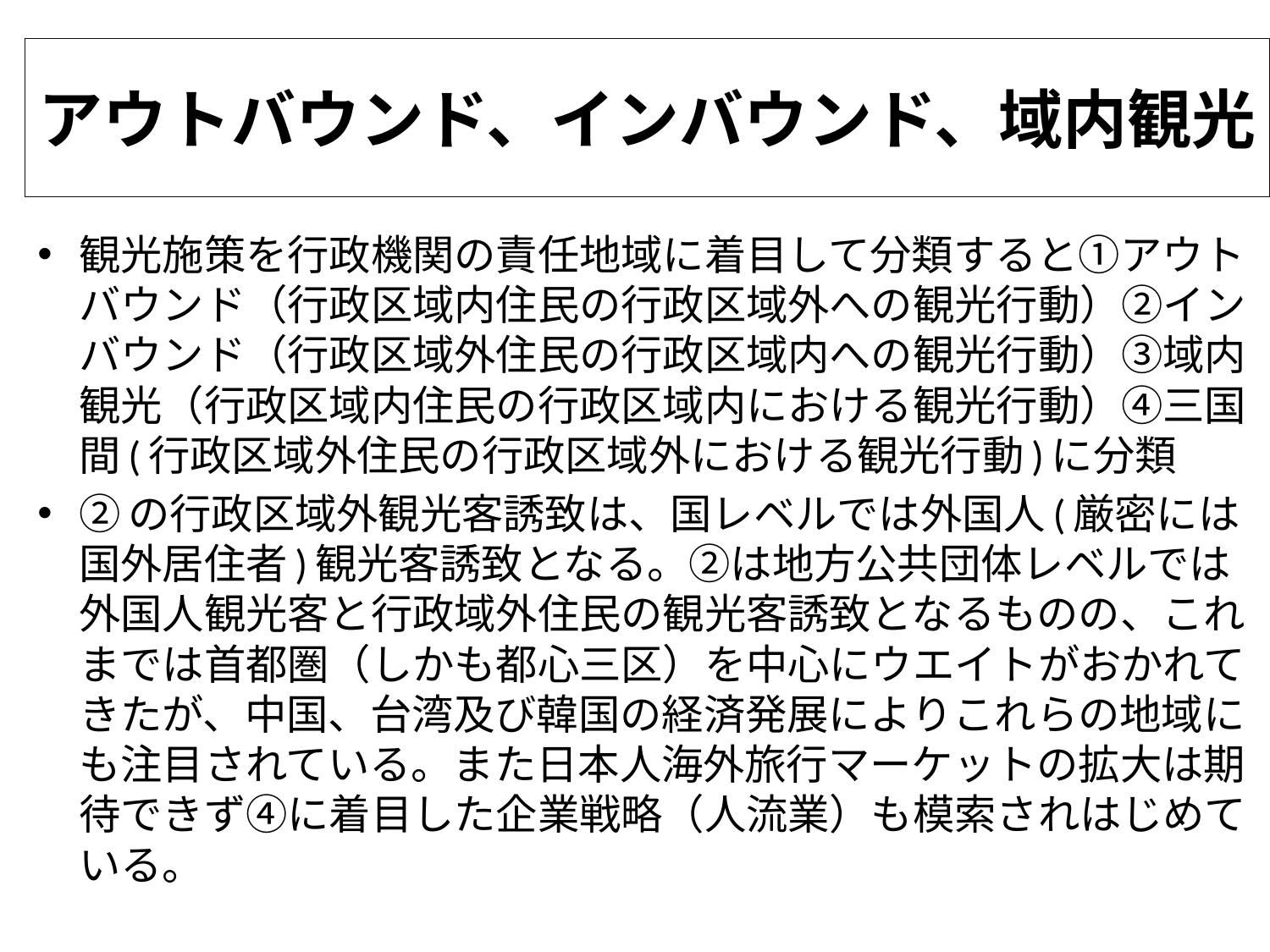

# アウトバウンド、インバウンド、域内観光
観光施策を行政機関の責任地域に着目して分類すると①アウトバウンド（行政区域内住民の行政区域外への観光行動）②インバウンド（行政区域外住民の行政区域内への観光行動）③域内観光（行政区域内住民の行政区域内における観光行動）④三国間(行政区域外住民の行政区域外における観光行動)に分類
②の行政区域外観光客誘致は、国レベルでは外国人(厳密には国外居住者)観光客誘致となる。②は地方公共団体レベルでは外国人観光客と行政域外住民の観光客誘致となるものの、これまでは首都圏（しかも都心三区）を中心にウエイトがおかれてきたが、中国、台湾及び韓国の経済発展によりこれらの地域にも注目されている。また日本人海外旅行マーケットの拡大は期待できず④に着目した企業戦略（人流業）も模索されはじめている。